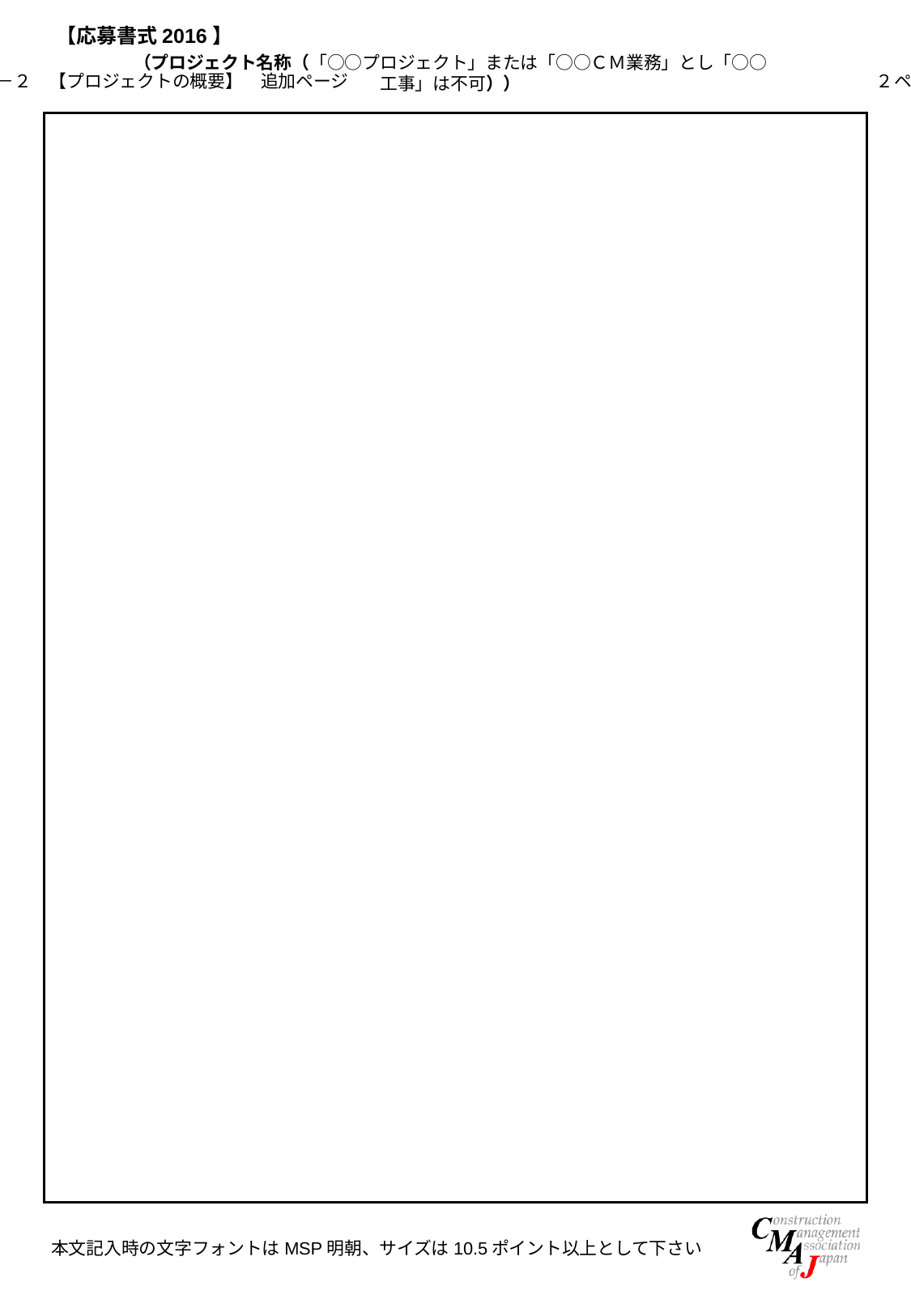

（プロジェクト名称（「○○プロジェクト」または「○○ＣＭ業務」とし「○○工事」は不可））
書式４－２　【プロジェクトの概要】　追加ページ　　　　　　　　　　　　　　　　　　　　　　　　　　　　　　２ページを限度
|  |
| --- |